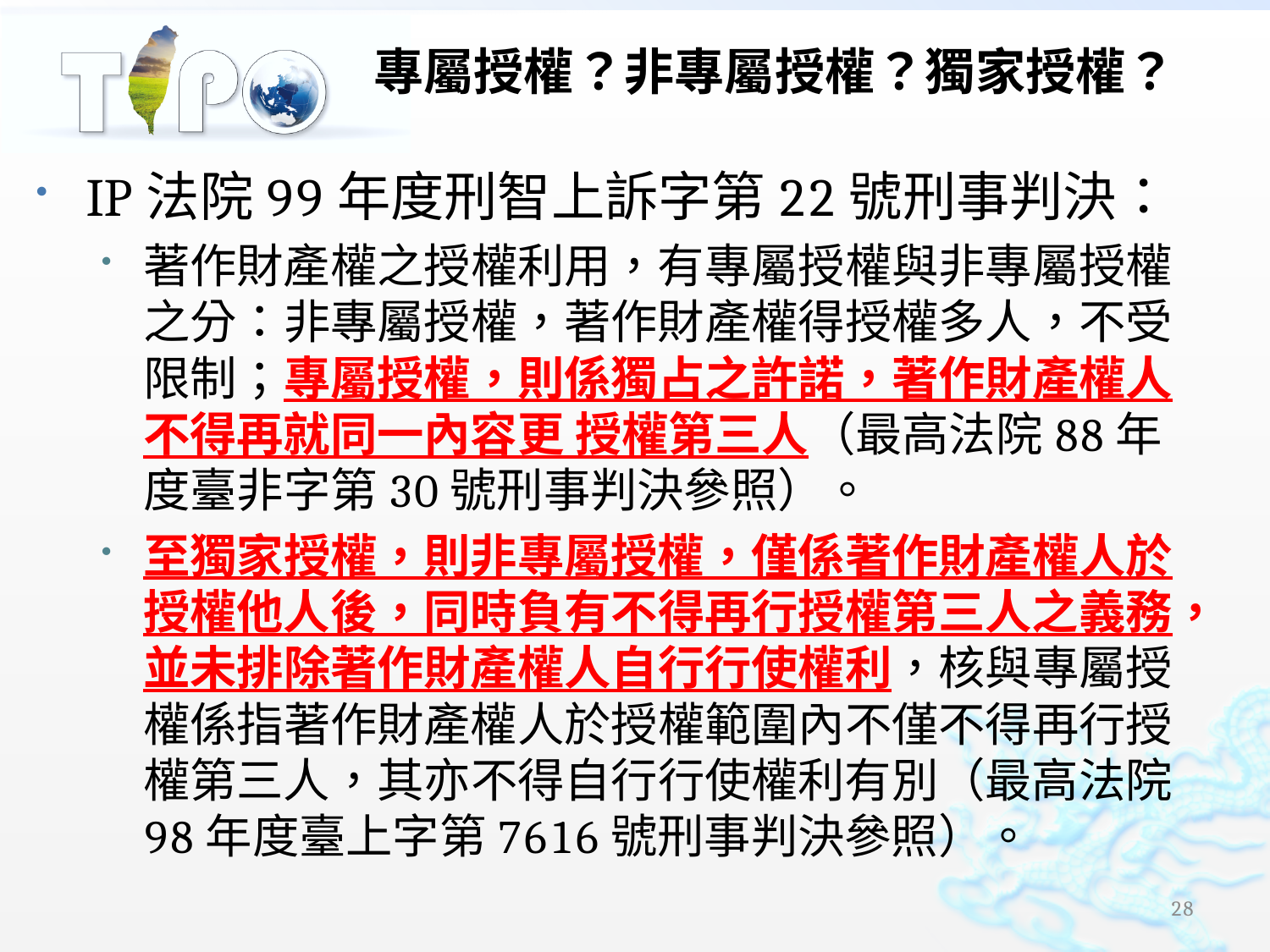

# 專屬授權？非專屬授權？獨家授權？
IP法院99年度刑智上訴字第22號刑事判決：
著作財產權之授權利用，有專屬授權與非專屬授權之分：非專屬授權，著作財產權得授權多人，不受限制；專屬授權，則係獨占之許諾，著作財產權人不得再就同一內容更 授權第三人（最高法院88年度臺非字第30號刑事判決參照）。
至獨家授權，則非專屬授權，僅係著作財產權人於授權他人後，同時負有不得再行授權第三人之義務，並未排除著作財產權人自行行使權利，核與專屬授權係指著作財產權人於授權範圍內不僅不得再行授權第三人，其亦不得自行行使權利有別（最高法院98年度臺上字第7616號刑事判決參照）。

28